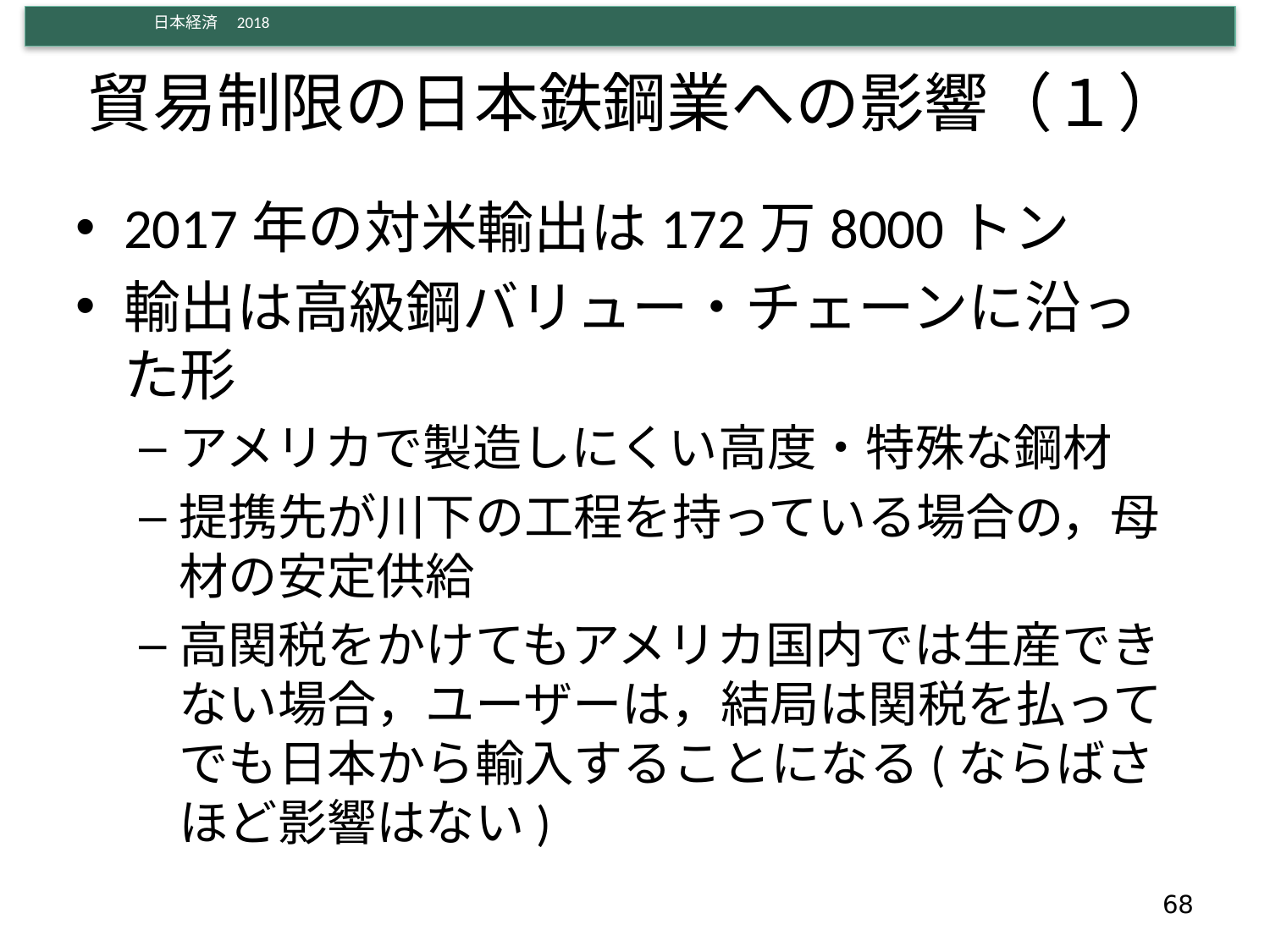

# 貿易制限の日本鉄鋼業への影響（１）
2017年の対米輸出は172万8000トン
輸出は高級鋼バリュー・チェーンに沿った形
アメリカで製造しにくい高度・特殊な鋼材
提携先が川下の工程を持っている場合の，母材の安定供給
高関税をかけてもアメリカ国内では生産できない場合，ユーザーは，結局は関税を払ってでも日本から輸入することになる(ならばさほど影響はない)
68